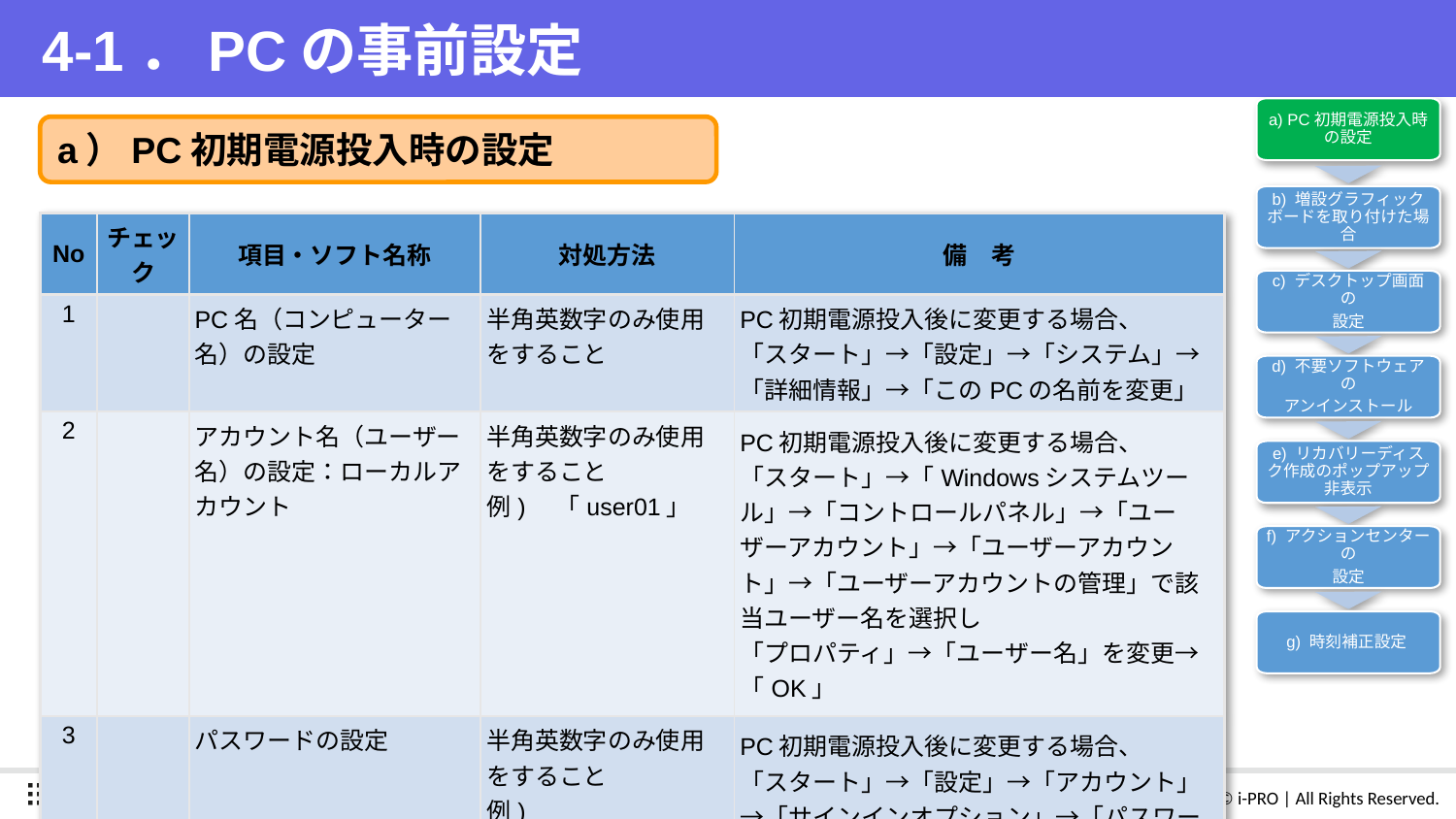

# 4-1．PCの事前設定
a) PC初期電源投入時の設定

b) 増設グラフィックボードを取り付けた場合

c) デスクトップ画面の
設定

d) 不要ソフトウェアの
アンインストール

e) リカバリーディスク作成のポップアップ非表示

f) アクションセンターの
設定

g) 時刻補正設定
a）PC初期電源投入時の設定
| No | チェック | 項目・ソフト名称 | 対処方法 | 備　考 |
| --- | --- | --- | --- | --- |
| 1 |  | PC名（コンピューター名）の設定 | 半⾓英数字のみ使⽤をすること | PC初期電源投入後に変更する場合、 「スタート」→「設定」→「システム」→「詳細情報」→「このPCの名前を変更」 |
| 2 |  | アカウント名（ユーザー名）の設定：ローカルアカウント | 半⾓英数字のみ使⽤をすること 例)　「user01」 | PC初期電源投入後に変更する場合、 「スタート」→「Windowsシステムツール」→「コントロールパネル」→「ユーザーアカウント」→「ユーザーアカウント」→「ユーザーアカウントの管理」で該当ユーザー名を選択し 「プロパティ」→「ユーザー名」を変更→「OK」 |
| 3 |  | パスワードの設定 | 半⾓英数字のみ使⽤をすること 例)　「password01」 | PC初期電源投入後に変更する場合、 「スタート」→「設定」→「アカウント」→「サインインオプション」→「パスワード」→「変更」 |